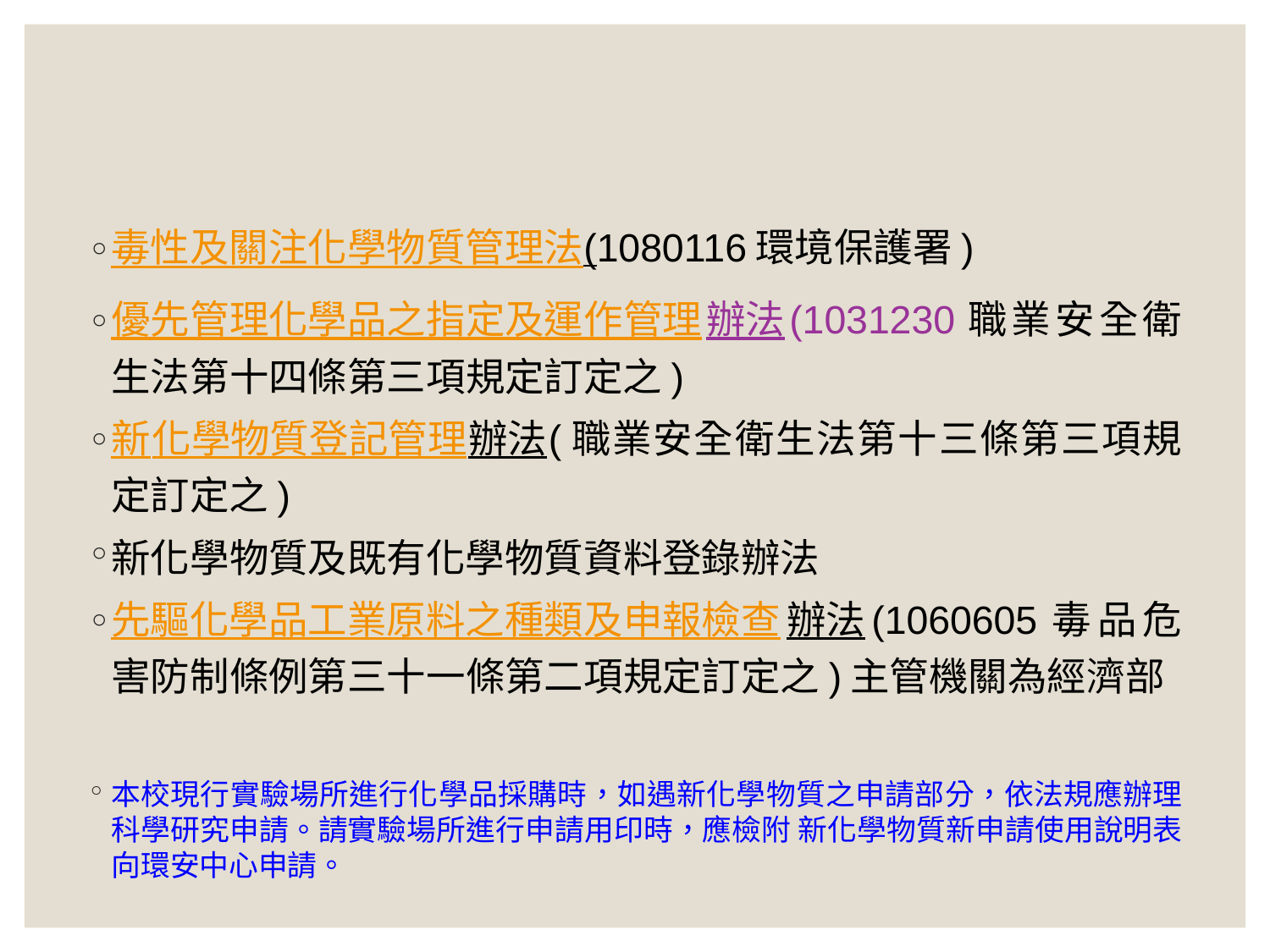

#
毒性及關注化學物質管理法(1080116環境保護署)
優先管理化學品之指定及運作管理辦法(1031230職業安全衛生法第十四條第三項規定訂定之)
新化學物質登記管理辦法(職業安全衛生法第十三條第三項規定訂定之)
新化學物質及既有化學物質資料登錄辦法
先驅化學品工業原料之種類及申報檢查辦法(1060605毒品危害防制條例第三十一條第二項規定訂定之)主管機關為經濟部

本校現行實驗場所進行化學品採購時，如遇新化學物質之申請部分，依法規應辦理科學研究申請。請實驗場所進行申請用印時，應檢附 新化學物質新申請使用說明表向環安中心申請。